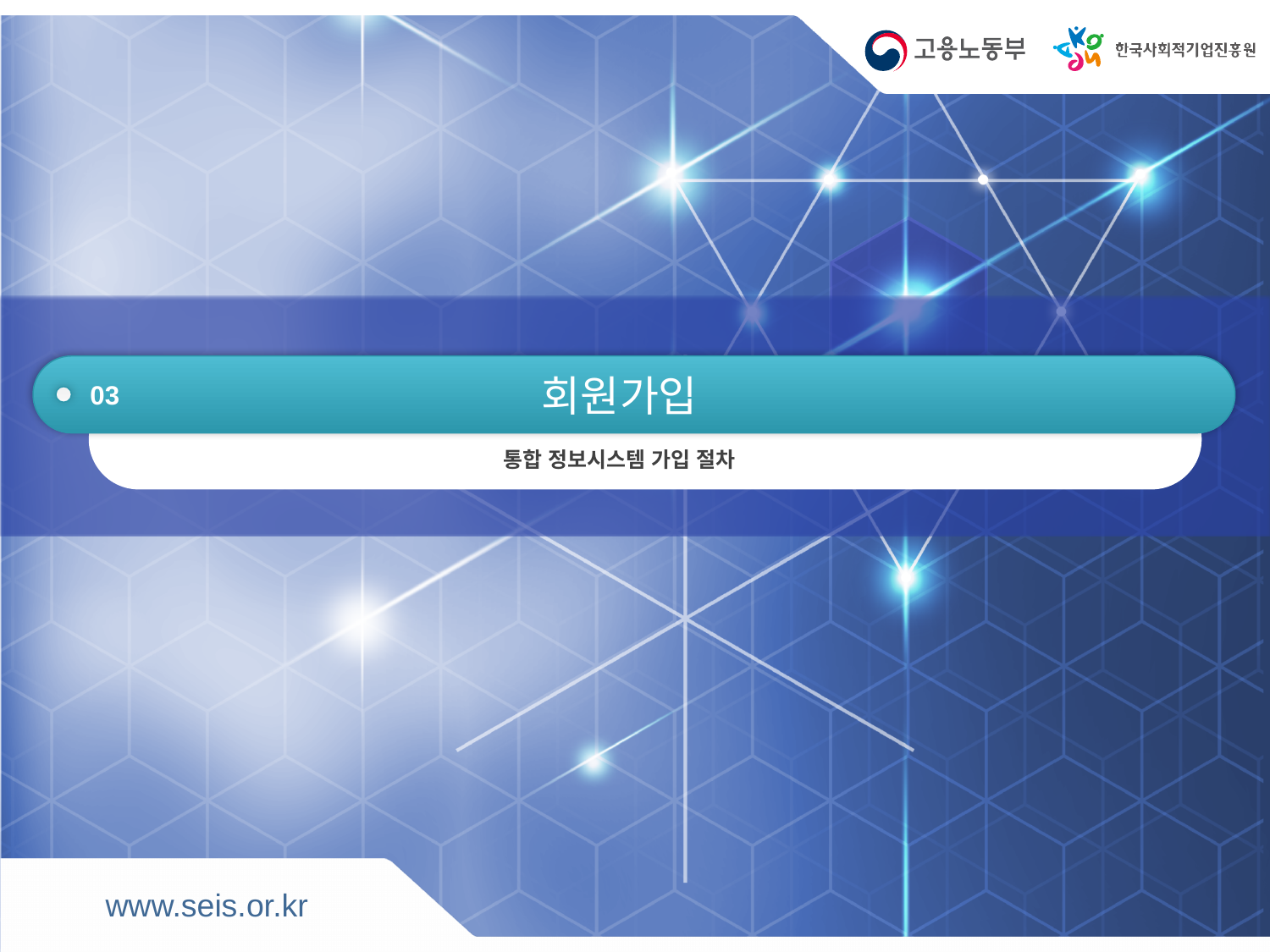

회원가입
03

통합 정보시스템 가입 절차
www.seis.or.kr